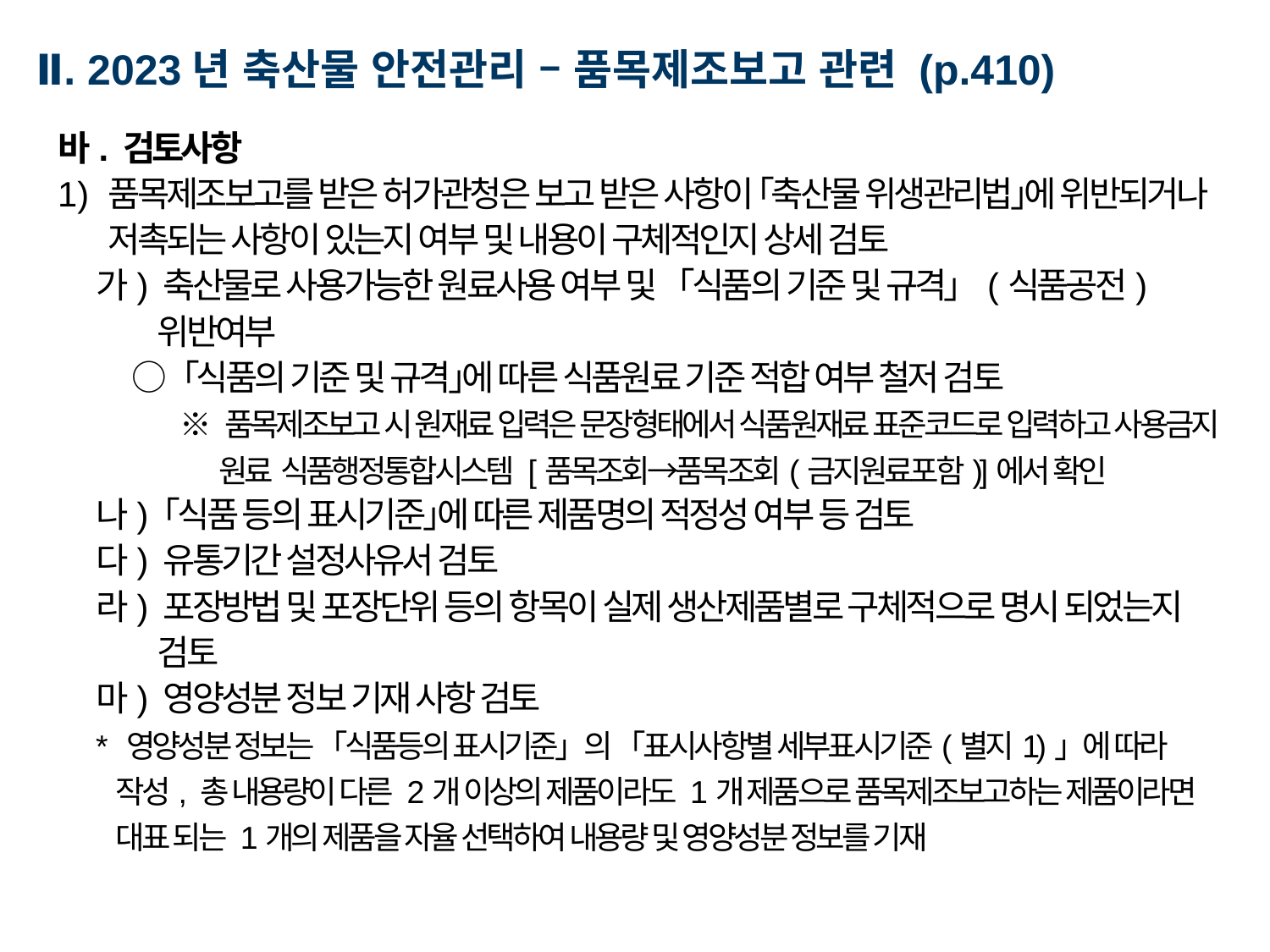

Ⅱ. 2023년 축산물 안전관리 – 품목제조보고 관련 (p.410)
바. 검토사항
품목제조보고를 받은 허가관청은 보고 받은 사항이 ｢축산물 위생관리법｣에 위반되거나 저촉되는 사항이 있는지 여부 및 내용이 구체적인지 상세 검토
가) 축산물로 사용가능한 원료사용 여부 및 「식품의 기준 및 규격」(식품공전) 위반여부
○ ｢식품의 기준 및 규격｣에 따른 식품원료 기준 적합 여부 철저 검토
 ※ 품목제조보고 시 원재료 입력은 문장형태에서 식품원재료 표준코드로 입력하고 사용금지 원료  식품행정통합시스템 [품목조회→품목조회(금지원료포함)]에서 확인
나) ｢식품 등의 표시기준｣에 따른 제품명의 적정성 여부 등 검토
다) 유통기간 설정사유서 검토
라) 포장방법 및 포장단위 등의 항목이 실제 생산제품별로 구체적으로 명시 되었는지 검토
마) 영양성분 정보 기재 사항 검토
*  영양성분 정보는 「식품등의 표시기준」의 「표시사항별 세부표시기준(별지1)」에 따라
작성, 총 내용량이 다른 2개 이상의 제품이라도 1개 제품으로 품목제조보고하는 제품이라면 대표 되는 1개의 제품을 자율 선택하여 내용량 및 영양성분 정보를 기재